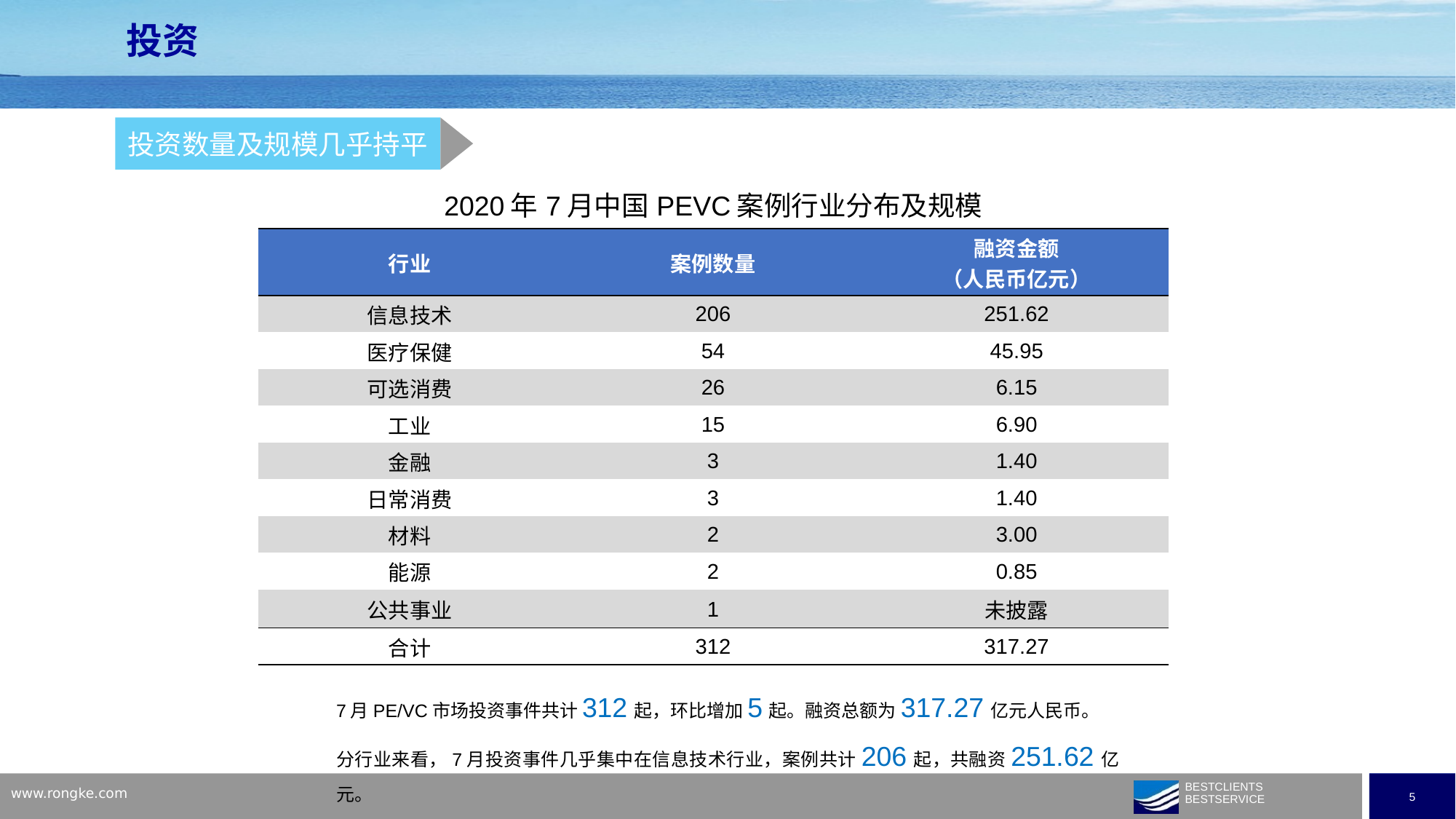

投资
投资数量及规模几乎持平

| 2020年7月中国PEVC案例行业分布及规模 |  |  |
| --- | --- | --- |
| 行业 | 案例数量 | 融资金额 （人民币亿元） |
| 信息技术 | 206 | 251.62 |
| 医疗保健 | 54 | 45.95 |
| 可选消费 | 26 | 6.15 |
| 工业 | 15 | 6.90 |
| 金融 | 3 | 1.40 |
| 日常消费 | 3 | 1.40 |
| 材料 | 2 | 3.00 |
| 能源 | 2 | 0.85 |
| 公共事业 | 1 | 未披露 |
| 合计 | 312 | 317.27 |
7月PE/VC市场投资事件共计312起，环比增加5起。融资总额为317.27亿元人民币。
分行业来看，7月投资事件几乎集中在信息技术行业，案例共计206起，共融资251.62亿元。